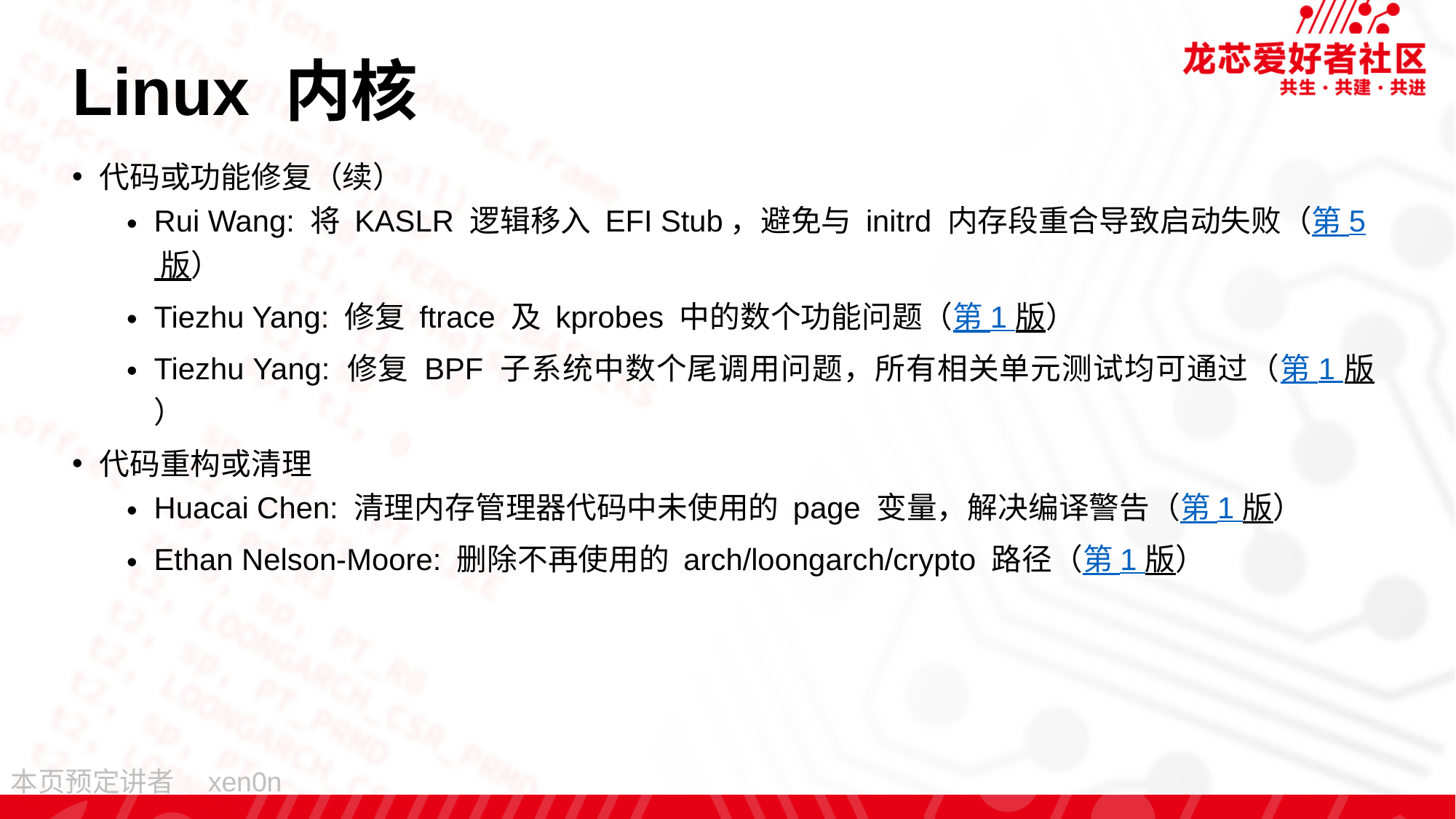

# Linux 内核
代码或功能修复（续）
Rui Wang: 将 KASLR 逻辑移入 EFI Stub，避免与 initrd 内存段重合导致启动失败（第 5 版）
Tiezhu Yang: 修复 ftrace 及 kprobes 中的数个功能问题（第 1 版）
Tiezhu Yang: 修复 BPF 子系统中数个尾调用问题，所有相关单元测试均可通过（第 1 版）
代码重构或清理
Huacai Chen: 清理内存管理器代码中未使用的 page 变量，解决编译警告（第 1 版）
Ethan Nelson-Moore: 删除不再使用的 arch/loongarch/crypto 路径（第 1 版）
xen0n